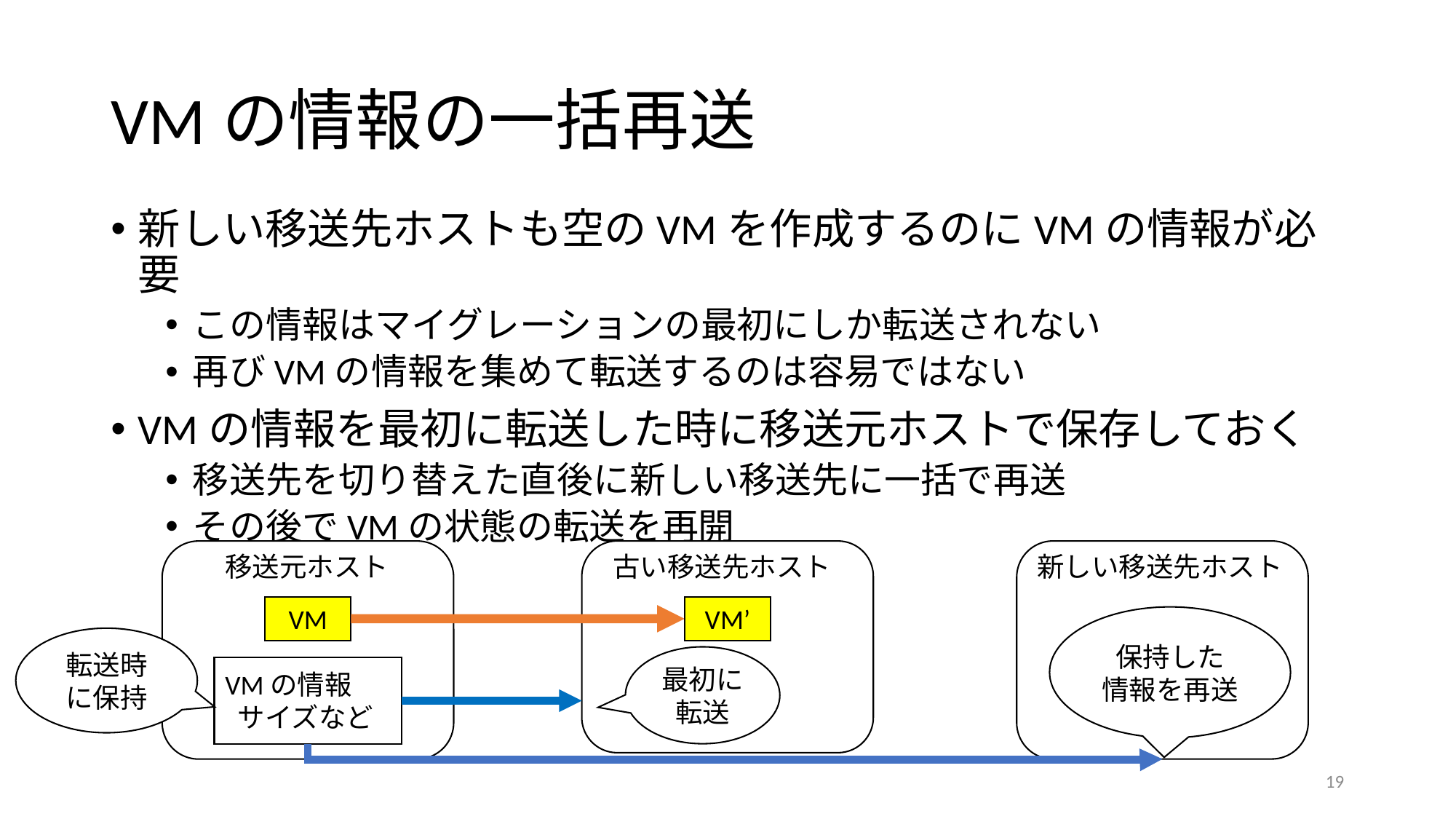

# VMの情報の一括再送
新しい移送先ホストも空のVMを作成するのにVMの情報が必要
この情報はマイグレーションの最初にしか転送されない
再びVMの情報を集めて転送するのは容易ではない
VMの情報を最初に転送した時に移送元ホストで保存しておく
移送先を切り替えた直後に新しい移送先に一括で再送
その後でVMの状態の転送を再開

移送元ホスト
古い移送先ホスト
新しい移送先ホスト
VM
VM’
保持した
情報を再送
転送時に保持
最初に転送
VMの情報
 サイズなど
19